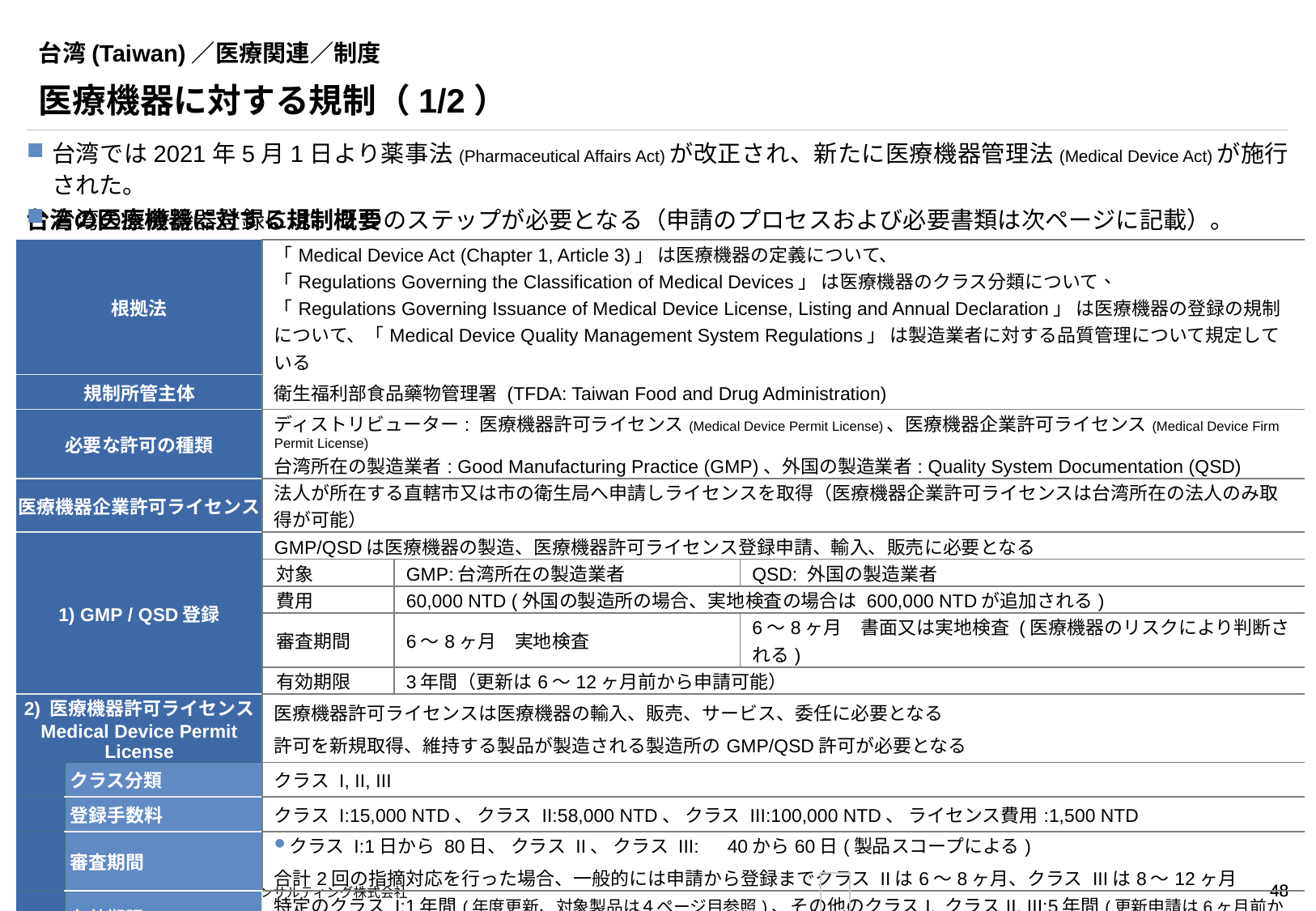

# 台湾(Taiwan)／医療関連／制度
医療機器に対する規制（1/2）
台湾では2021年5月1日より薬事法(Pharmaceutical Affairs Act)が改正され、新たに医療機器管理法(Medical Device Act)が施行された。
台湾の医療機器登録には、２つのステップが必要となる（申請のプロセスおよび必要書類は次ページに記載）。

台湾の医療機器に対する規制概要
| 根拠法 |  | 「Medical Device Act (Chapter 1, Article 3)」 は医療機器の定義について、 「Regulations Governing the Classification of Medical Devices」 は医療機器のクラス分類について、 「Regulations Governing Issuance of Medical Device License, Listing and Annual Declaration」 は医療機器の登録の規制について、「Medical Device Quality Management System Regulations」 は製造業者に対する品質管理について規定している |  |  |
| --- | --- | --- | --- | --- |
| 規制所管主体 |  | 衛生福利部食品藥物管理署 (TFDA: Taiwan Food and Drug Administration) |  |  |
| 必要な許可の種類 |  | ディストリビューター: 医療機器許可ライセンス(Medical Device Permit License)、医療機器企業許可ライセンス(Medical Device Firm Permit License) 台湾所在の製造業者: Good Manufacturing Practice (GMP)、外国の製造業者: Quality System Documentation (QSD) |  |  |
| 医療機器企業許可ライセンス |  | 法人が所在する直轄市又は市の衛生局へ申請しライセンスを取得（医療機器企業許可ライセンスは台湾所在の法人のみ取得が可能） |  |  |
| 1) GMP / QSD登録 |  | GMP/QSDは医療機器の製造、医療機器許可ライセンス登録申請、輸入、販売に必要となる |  |  |
|  |  | 対象 | GMP:台湾所在の製造業者 | QSD: 外国の製造業者 |
|  |  | 費用 | 60,000 NTD (外国の製造所の場合、実地検査の場合は 600,000 NTDが追加される) |  |
|  |  | 審査期間 | 6〜8ヶ月　実地検査 | 6〜8ヶ月　書面又は実地検査 (医療機器のリスクにより判断される) |
|  |  | 有効期限 | 3年間（更新は6〜12ヶ月前から申請可能） |  |
| 2) 医療機器許可ライセンス Medical Device Permit License |  | 医療機器許可ライセンスは医療機器の輸入、販売、サービス、委任に必要となる 許可を新規取得、維持する製品が製造される製造所のGMP/QSD許可が必要となる |  |  |
|  | クラス分類 | クラス I, II, III |  |  |
|  | 登録手数料 | クラス I:15,000 NTD、 クラス II:58,000 NTD、 クラス III:100,000 NTD、 ライセンス費用:1,500 NTD |  |  |
|  | 審査期間 | クラス I:1日から 80日、 クラス II、 クラス III:　40から60日(製品スコープによる) 合計2回の指摘対応を行った場合、一般的には申請から登録までクラス IIは6〜8ヶ月、クラス IIIは8〜12ヶ月 |  |  |
|  | 有効期限 | 特定のクラス I:1年間(年度更新、対象製品は４ページ目参照)、その他のクラスI, クラスII, III:5年間(更新申請は6ヶ月前から申請可能) |  |  |
|  | GDPの要求 | 有り。Regulations of Medical Device Good Distribution Practiceにより規定されている。但しTFDAが指定する45の医療機器に限定。 |  |  |
| 価格に関する規制 |  | 保険償還対象の医療機器の販売価格は国民健康保険局（National Health Insurance Administration）にレビューされる |  |  |
|  |
| --- |
（出所） クアルテック・ジャパン・コンサルティング株式会社